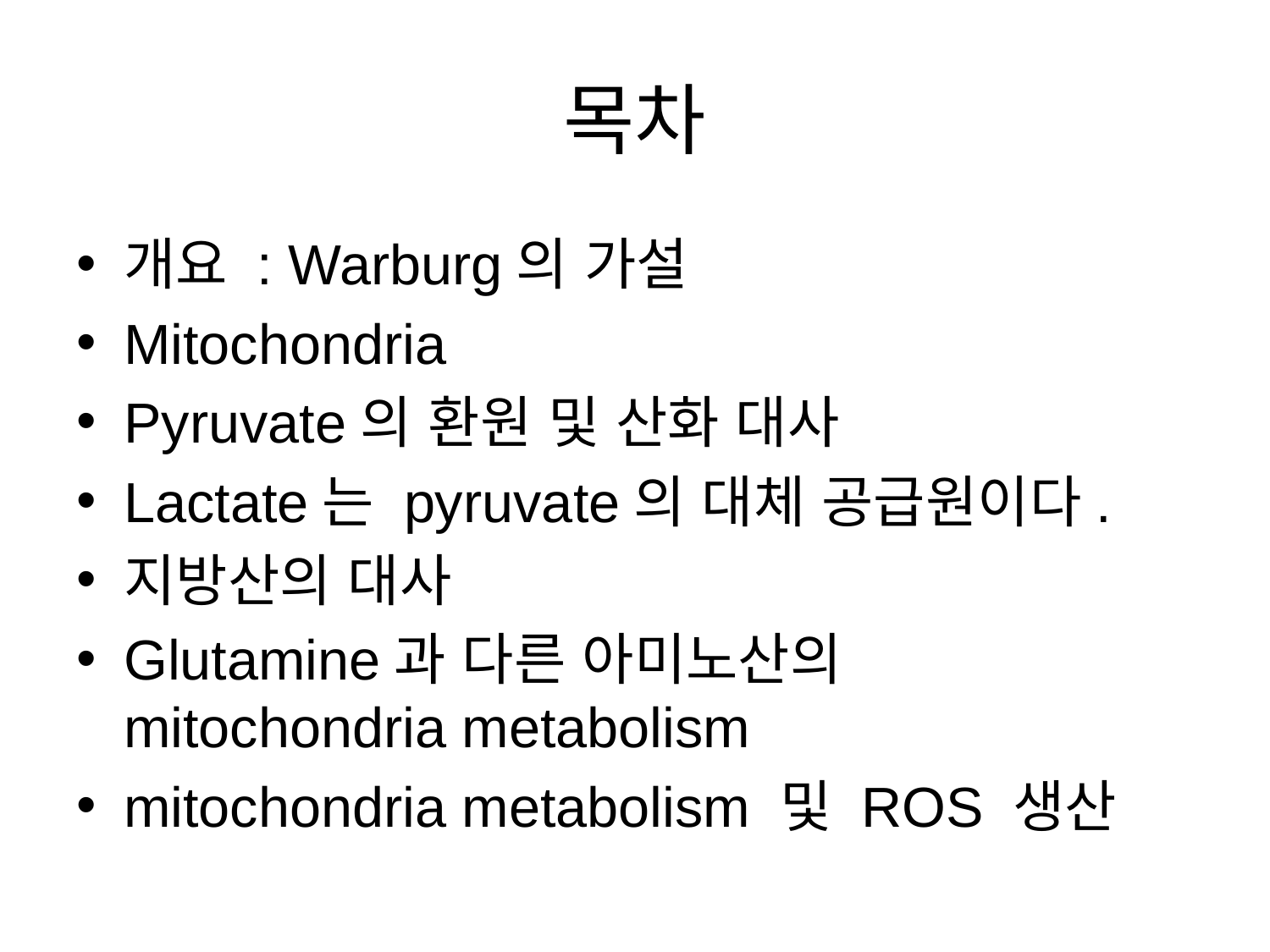

# 목차
개요 : Warburg의 가설
Mitochondria
Pyruvate의 환원 및 산화 대사
Lactate는 pyruvate의 대체 공급원이다.
지방산의 대사
Glutamine과 다른 아미노산의 mitochondria metabolism
mitochondria metabolism 및 ROS 생산